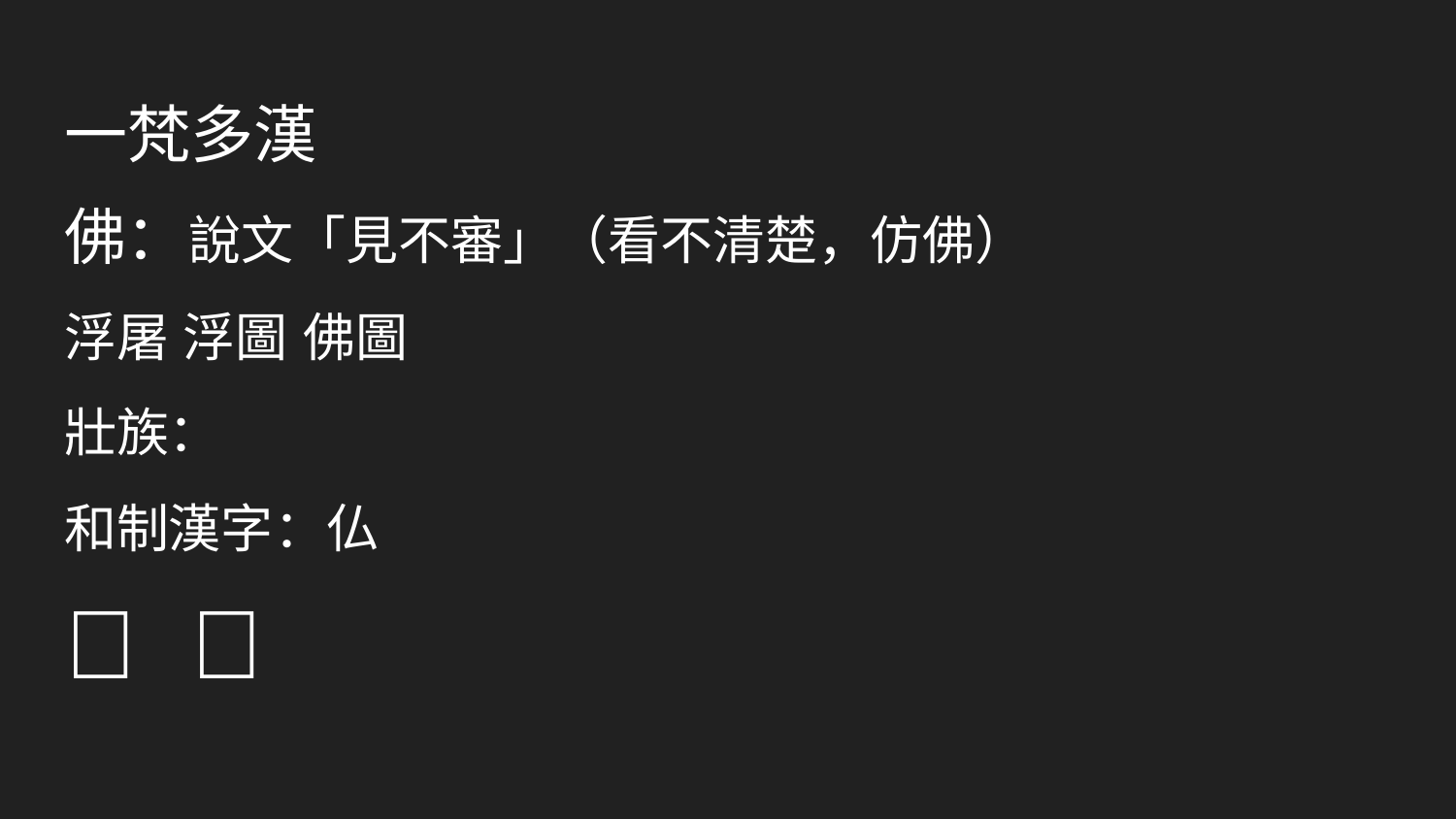

# 一梵多漢
佛：說文「見不審」（看不清楚，仿佛）
浮屠 浮圖 佛圖
壯族：𭀯
和制漢字：仏
𠑵  𦤲